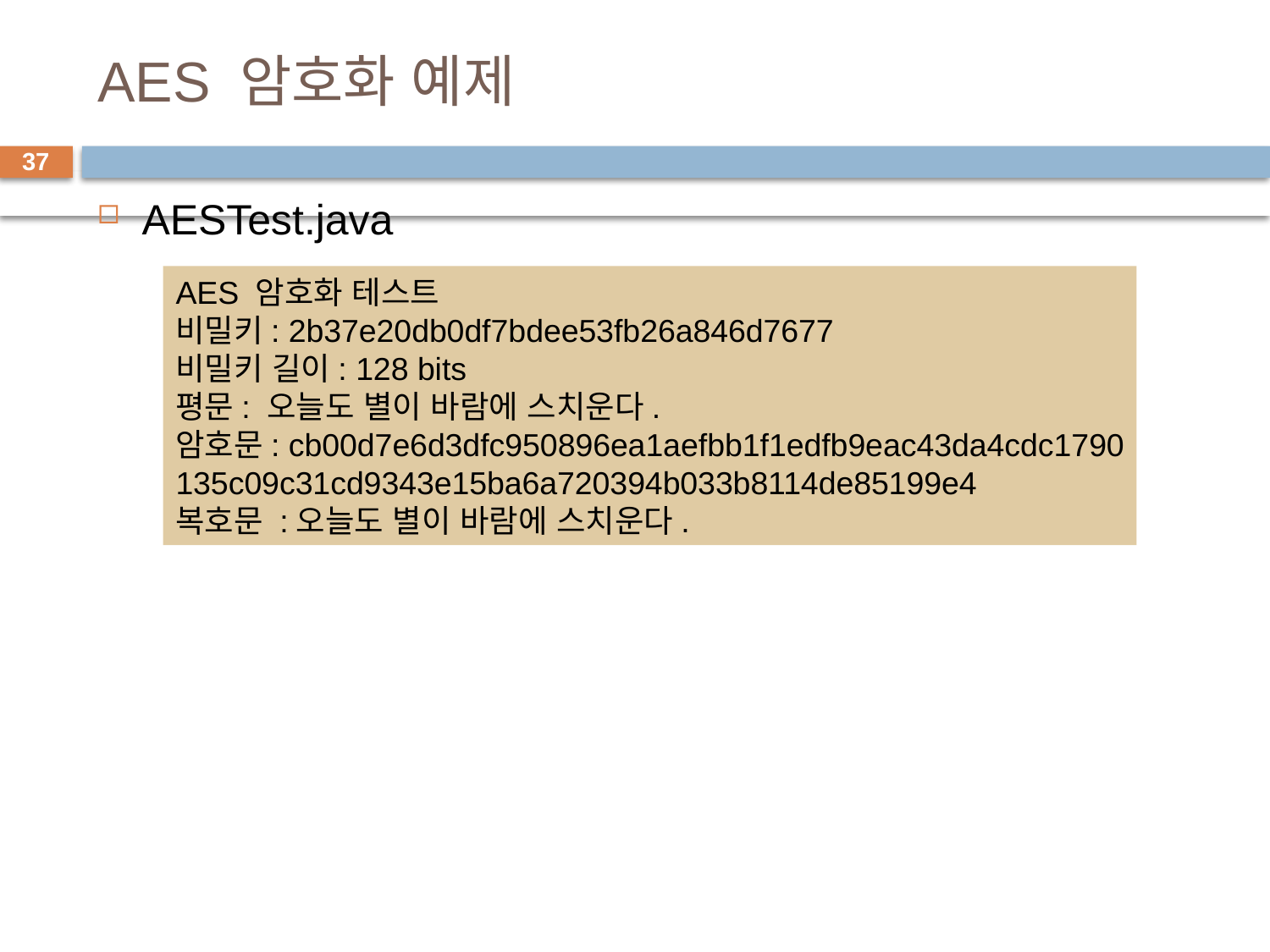

# AES 암호화 예제
37
AESTest.java

AES 암호화 테스트
비밀키: 2b37e20db0df7bdee53fb26a846d7677
비밀키 길이: 128 bits
평문: 오늘도 별이 바람에 스치운다.
암호문: cb00d7e6d3dfc950896ea1aefbb1f1edfb9eac43da4cdc1790
135c09c31cd9343e15ba6a720394b033b8114de85199e4
복호문 :오늘도 별이 바람에 스치운다.